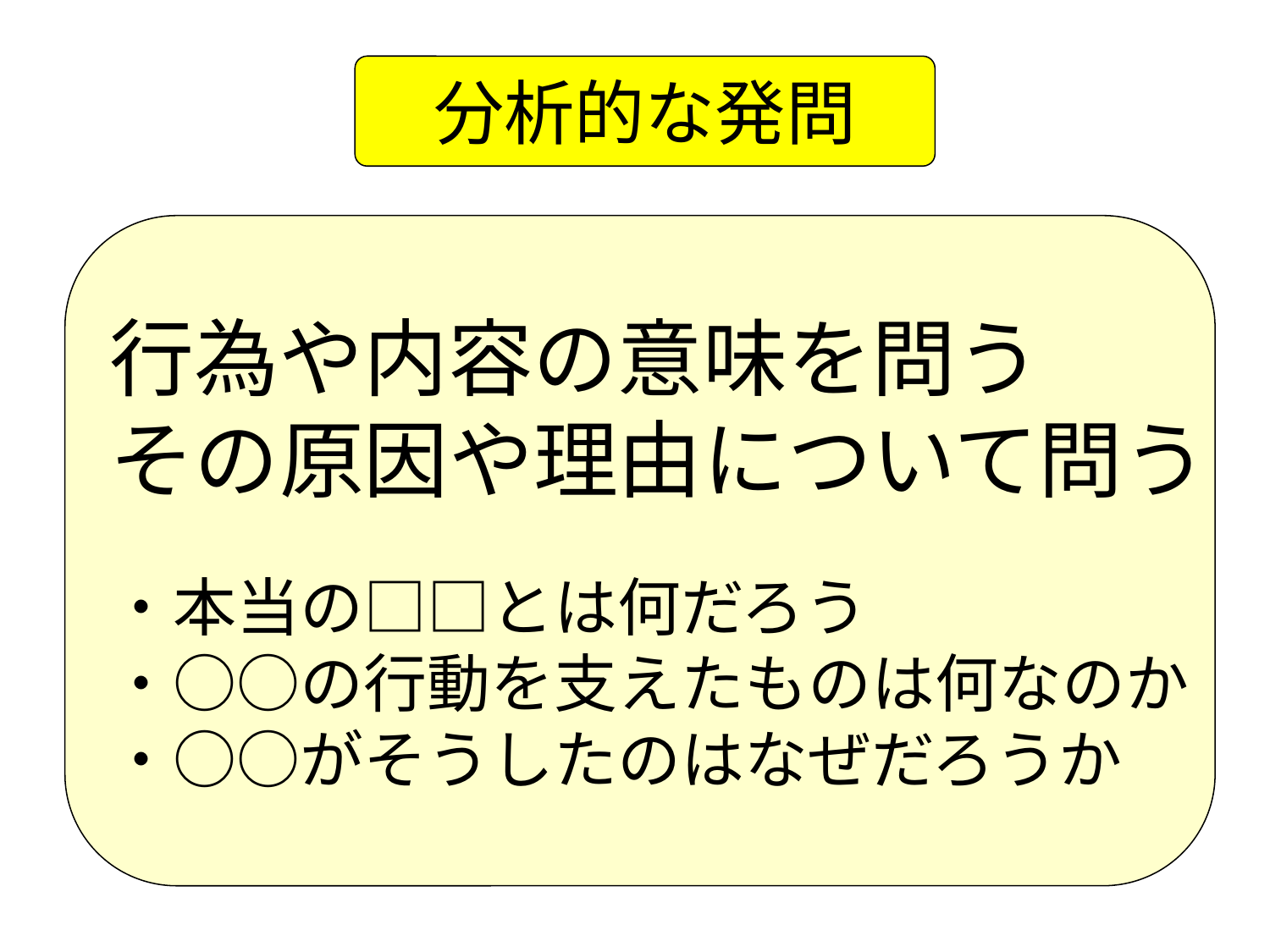

分析的な発問
行為や内容の意味を問う
その原因や理由について問う

・本当の□□とは何だろう
・○○の行動を支えたものは何なのか
・○○がそうしたのはなぜだろうか